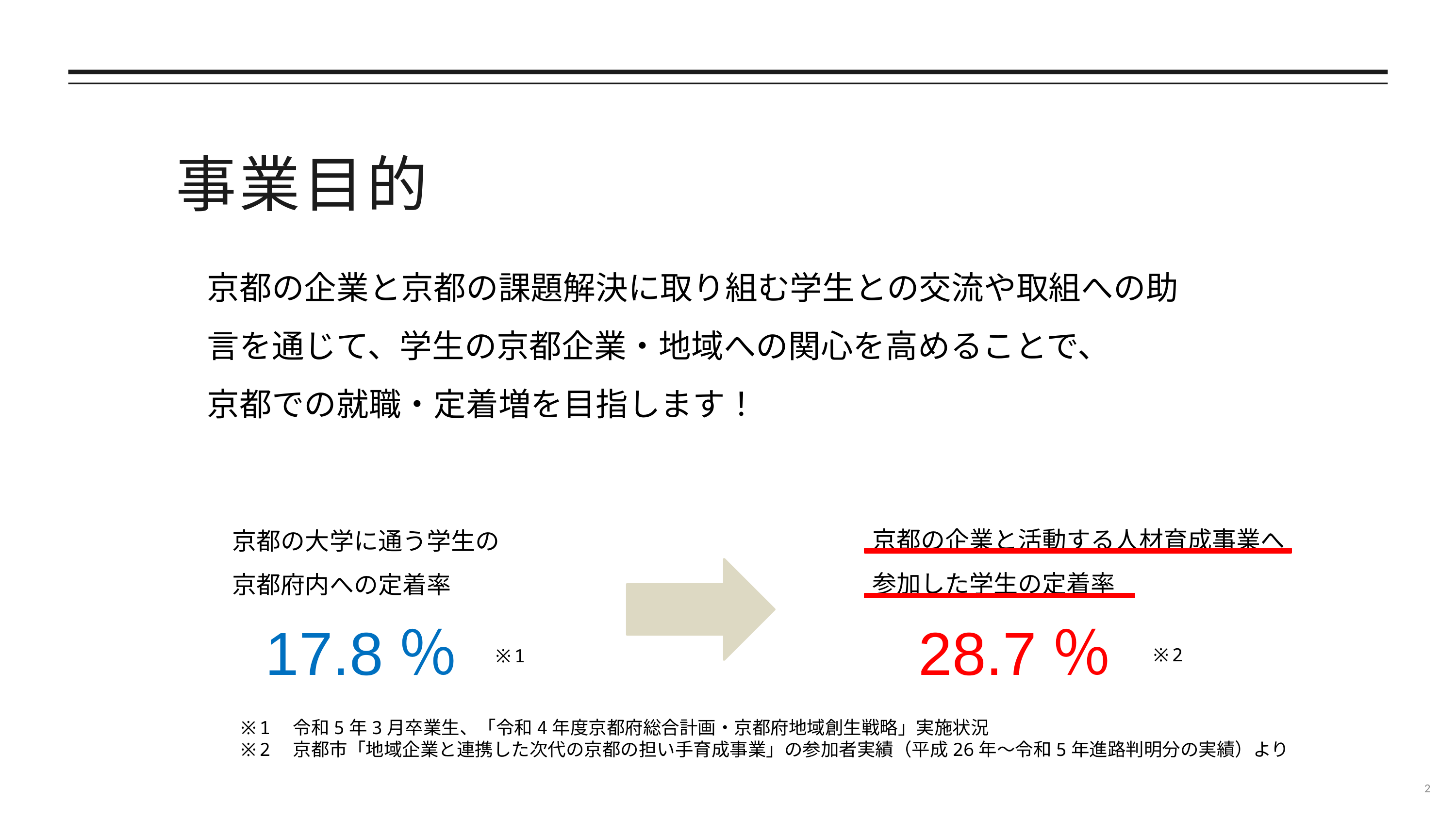

事業目的
京都の企業と京都の課題解決に取り組む学生との交流や取組への助言を通じて、学生の京都企業・地域への関心を高めることで、
京都での就職・定着増を目指します！
京都の企業と活動する人材育成事業へ参加した学生の定着率
28.7％
京都の大学に通う学生の
京都府内への定着率
17.8％

※2
※1
※1　令和5年3月卒業生、「令和4年度京都府総合計画・京都府地域創生戦略」実施状況
※2　京都市「地域企業と連携した次代の京都の担い手育成事業」の参加者実績（平成26年～令和5年進路判明分の実績）より
2